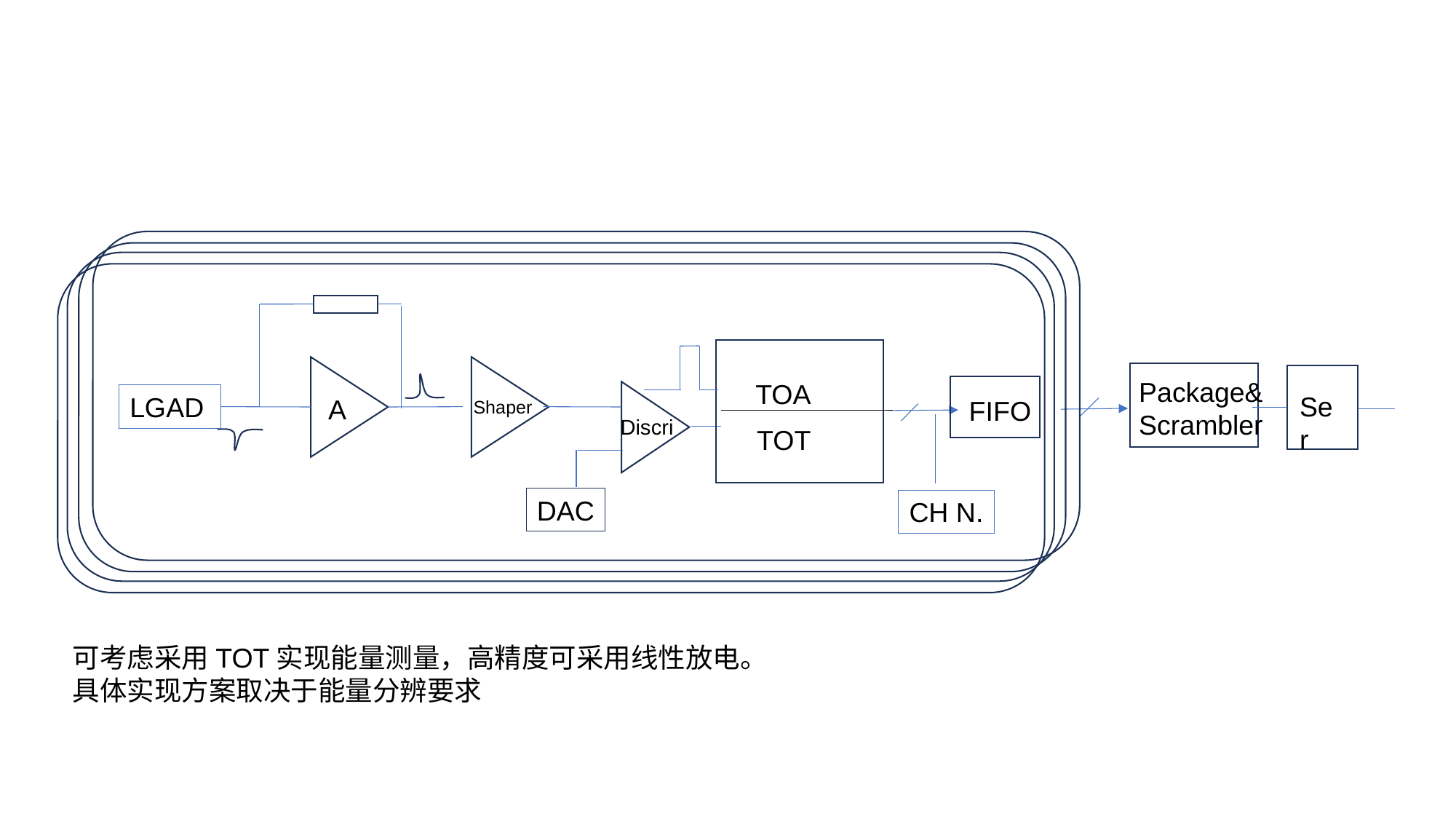

#

Package&
Scrambler
TOA

Ser
LGAD
A
FIFO
Shaper

Discri
TOT

DAC
CH N.
可考虑采用TOT实现能量测量，高精度可采用线性放电。
具体实现方案取决于能量分辨要求